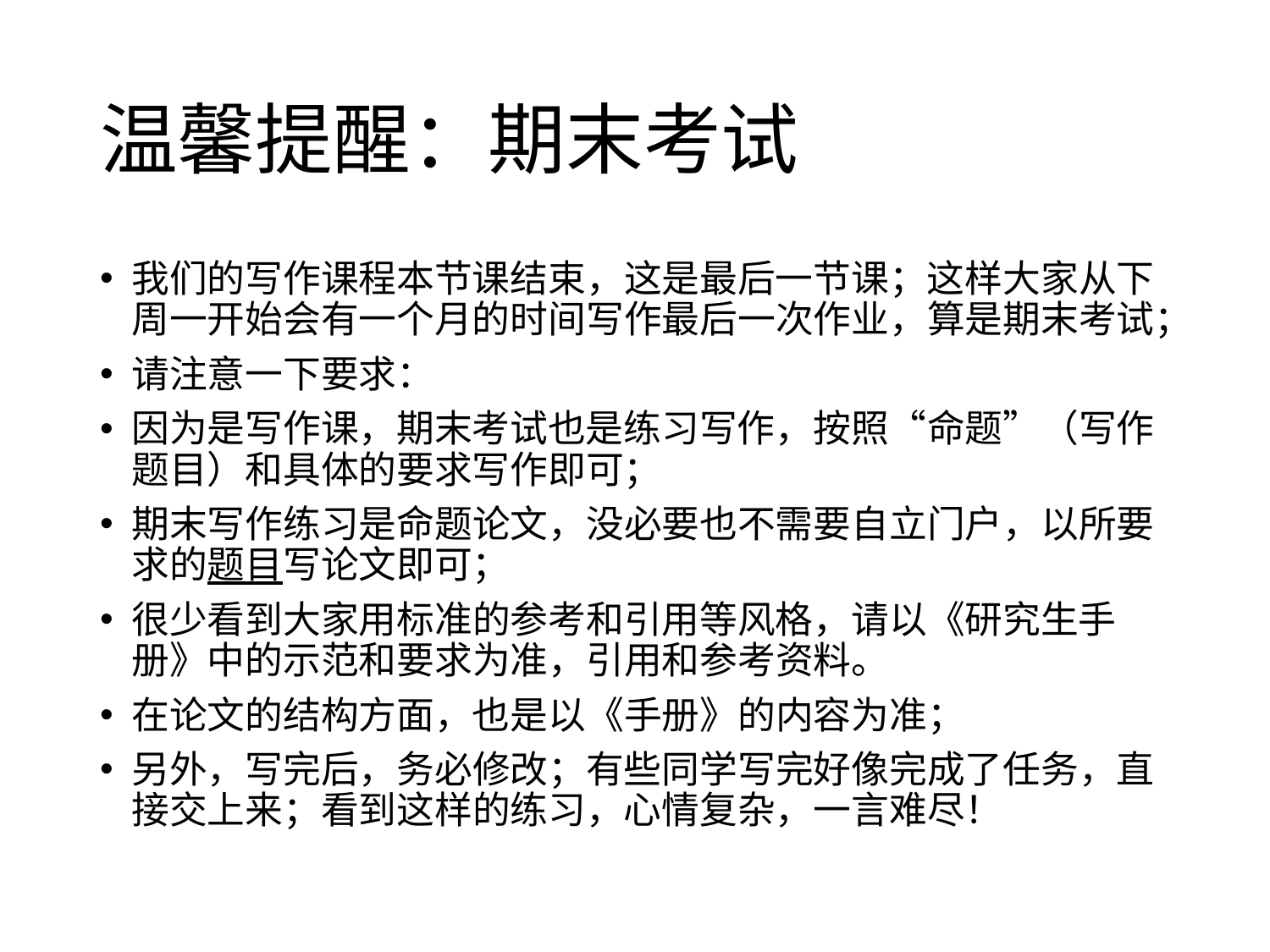

# 温馨提醒：期末考试
我们的写作课程本节课结束，这是最后一节课；这样大家从下周一开始会有一个月的时间写作最后一次作业，算是期末考试；
请注意一下要求：
因为是写作课，期末考试也是练习写作，按照“命题”（写作题目）和具体的要求写作即可；
期末写作练习是命题论文，没必要也不需要自立门户，以所要求的题目写论文即可；
很少看到大家用标准的参考和引用等风格，请以《研究生手册》中的示范和要求为准，引用和参考资料。
在论文的结构方面，也是以《手册》的内容为准；
另外，写完后，务必修改；有些同学写完好像完成了任务，直接交上来；看到这样的练习，心情复杂，一言难尽！